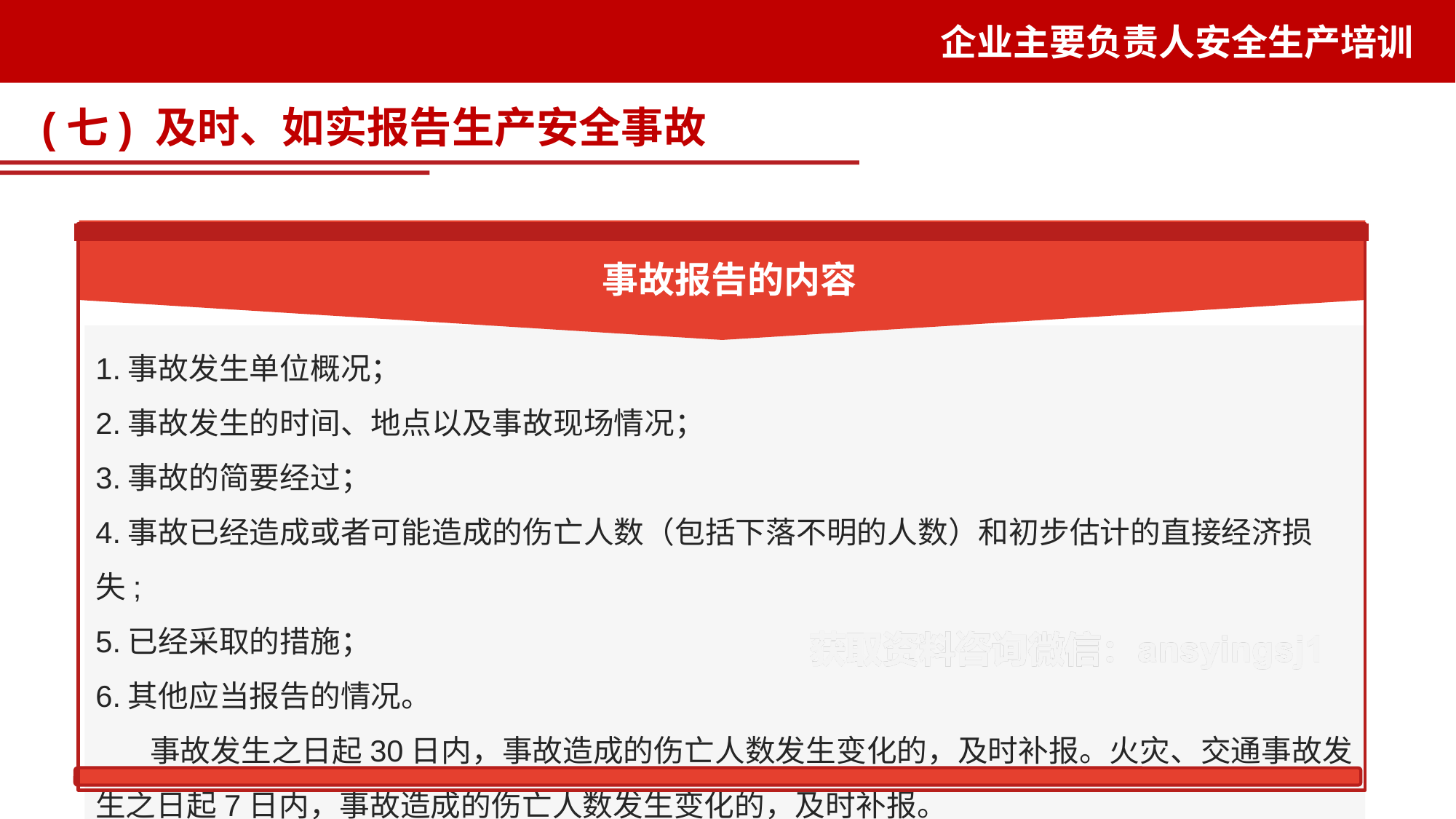

(七) 及时、如实报告生产安全事故

事故报告的内容
1.事故发生单位概况；
2.事故发生的时间、地点以及事故现场情况；
3.事故的简要经过；
4.事故已经造成或者可能造成的伤亡人数（包括下落不明的人数）和初步估计的直接经济损失;
5.已经采取的措施；
6.其他应当报告的情况。
事故发生之日起30日内，事故造成的伤亡人数发生变化的，及时补报。火灾、交通事故发生之日起7日内，事故造成的伤亡人数发生变化的，及时补报。